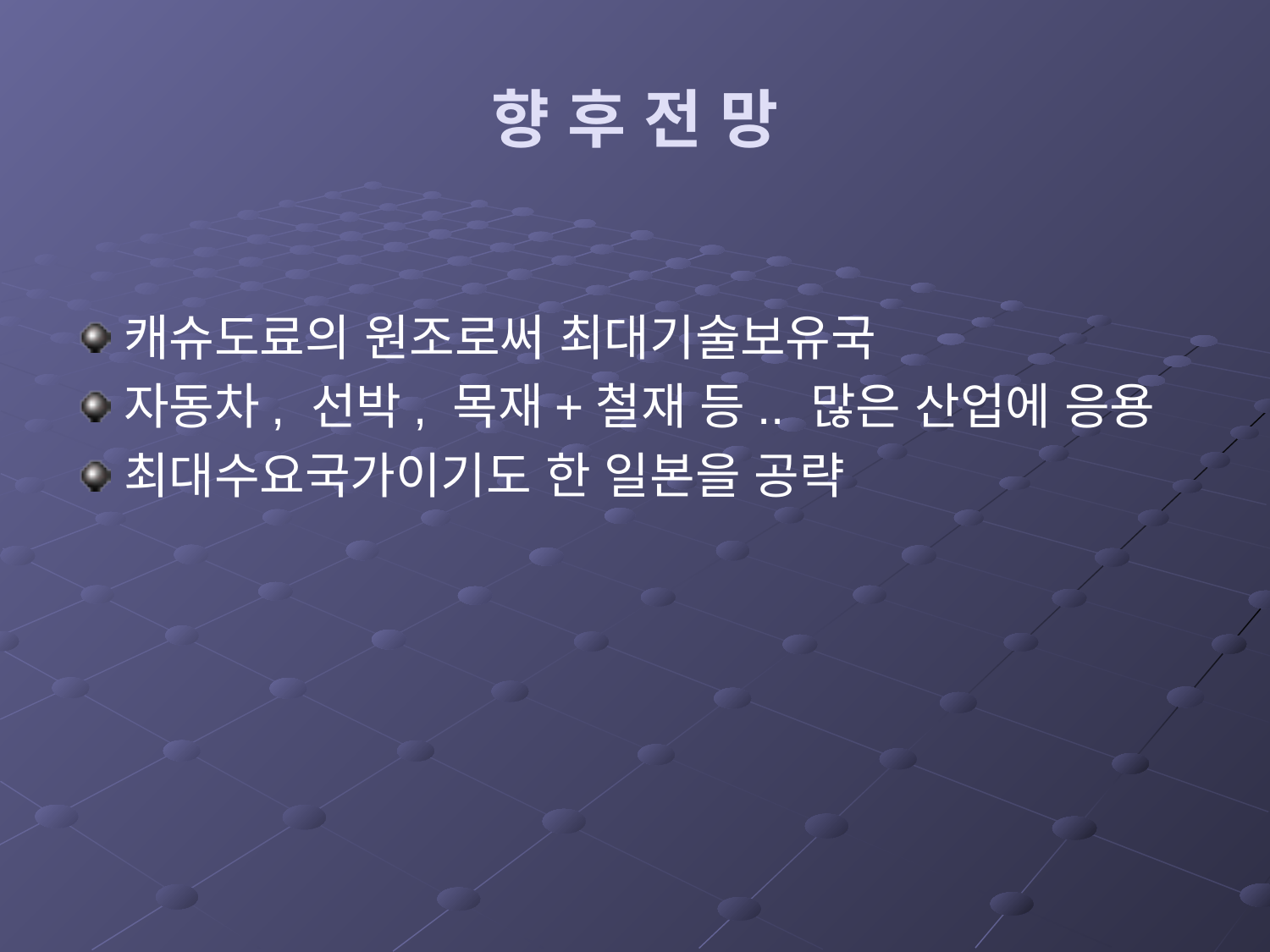

# 향 후 전 망

캐슈도료의 원조로써 최대기술보유국
자동차, 선박, 목재+철재 등.. 많은 산업에 응용
최대수요국가이기도 한 일본을 공략